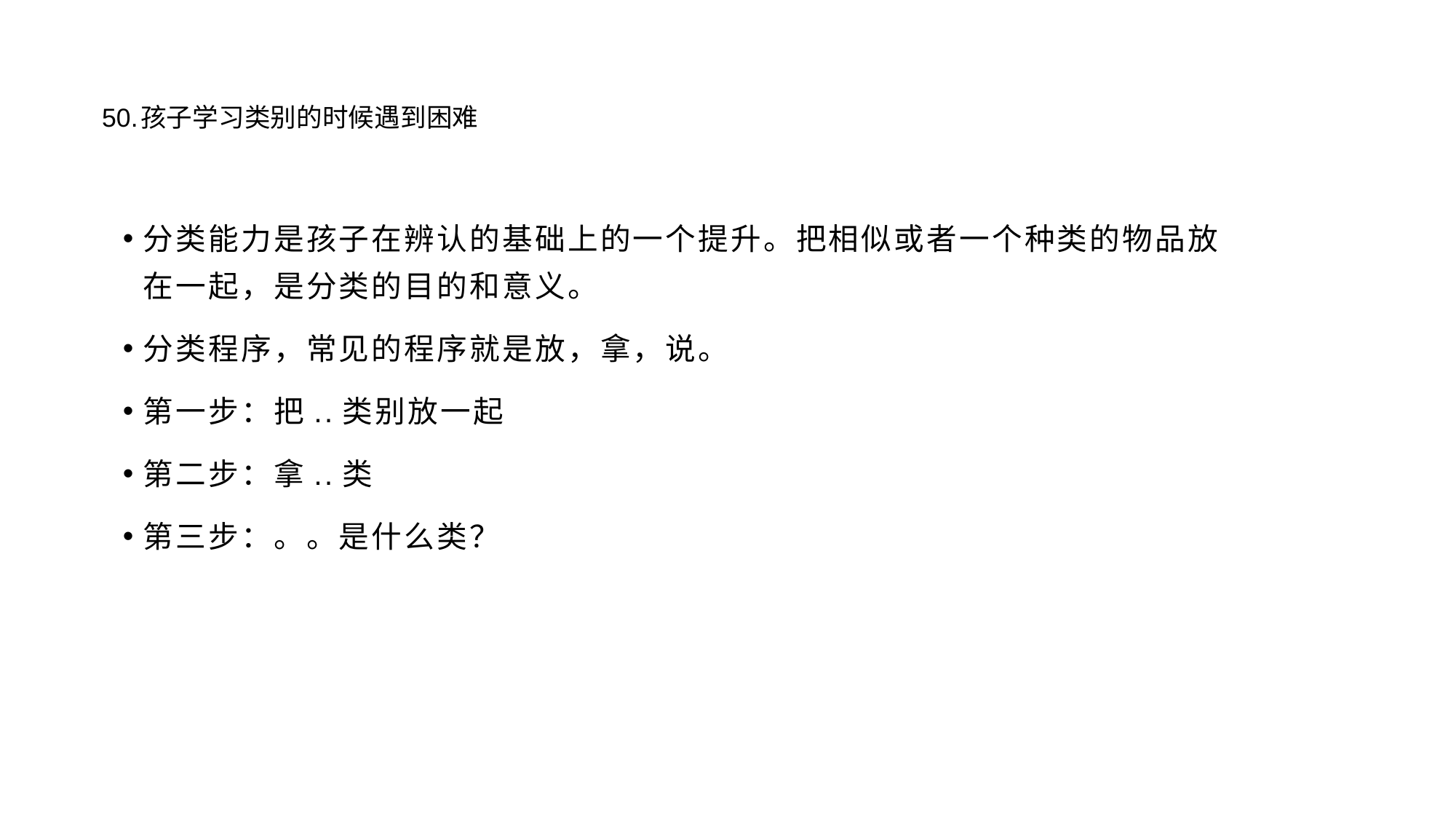

# 50.孩子学习类别的时候遇到困难
分类能力是孩子在辨认的基础上的一个提升。把相似或者一个种类的物品放在一起，是分类的目的和意义。
分类程序，常见的程序就是放，拿，说。
第一步：把..类别放一起
第二步：拿..类
第三步：。。是什么类？